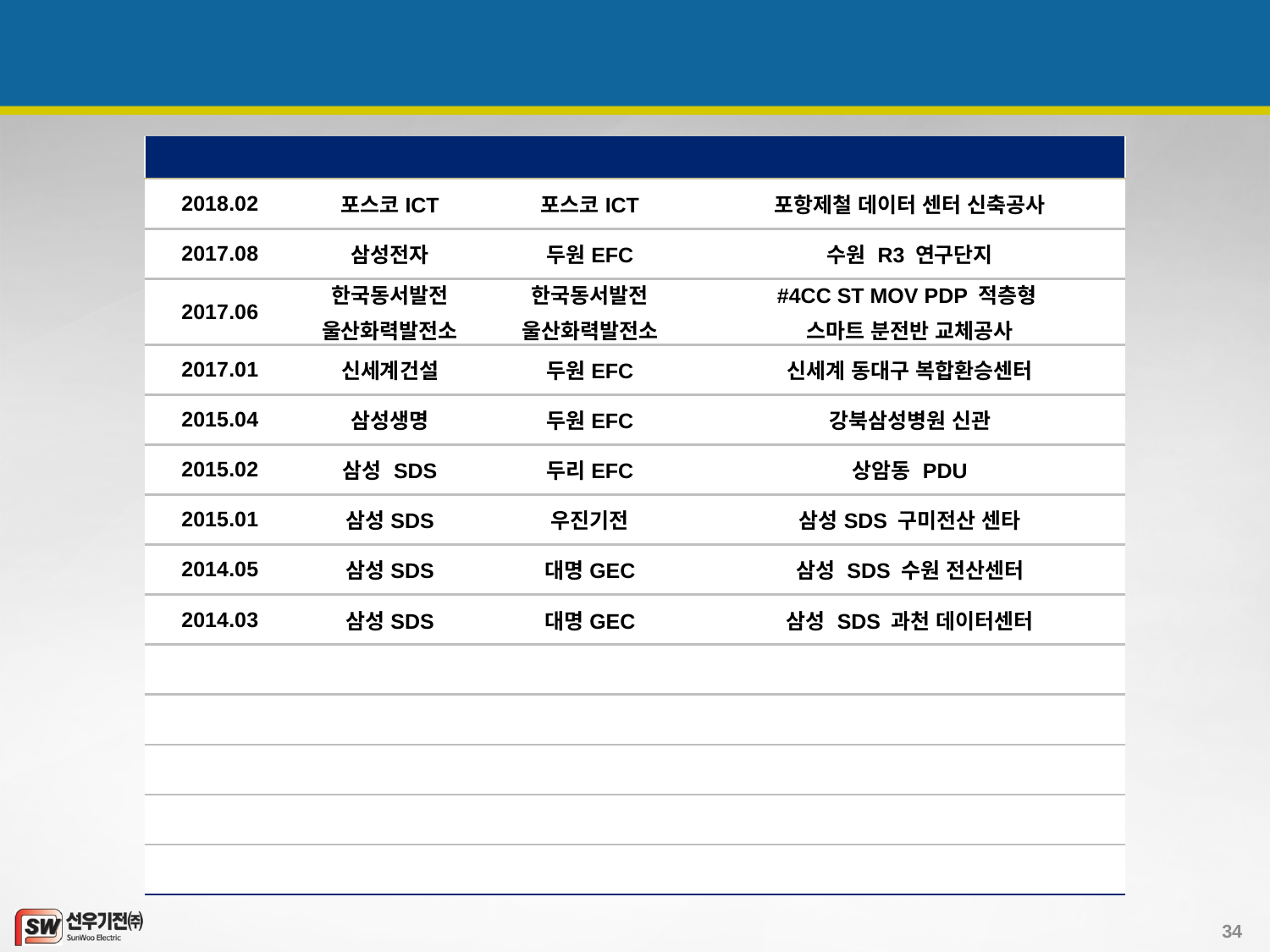

# 4. 상용화 실적
| 납품년도 | 발 주 처 | 공 사 처 | 공 사 명 |
| --- | --- | --- | --- |
| 2018.02 | 포스코ICT | 포스코ICT | 포항제철 데이터 센터 신축공사 |
| 2017.08 | 삼성전자 | 두원EFC | 수원 R3 연구단지 |
| 2017.06 | 한국동서발전 울산화력발전소 | 한국동서발전 울산화력발전소 | #4CC ST MOV PDP 적층형 스마트 분전반 교체공사 |
| 2017.01 | 신세계건설 | 두원EFC | 신세계 동대구 복합환승센터 |
| 2015.04 | 삼성생명 | 두원EFC | 강북삼성병원 신관 |
| 2015.02 | 삼성 SDS | 두리EFC | 상암동 PDU |
| 2015.01 | 삼성SDS | 우진기전 | 삼성SDS 구미전산 센타 |
| 2014.05 | 삼성SDS | 대명GEC | 삼성 SDS 수원 전산센터 |
| 2014.03 | 삼성SDS | 대명GEC | 삼성 SDS 과천 데이터센터 |
|  |  |  |  |
|  |  |  |  |
|  |  |  |  |
|  |  |  |  |
|  |  |  |  |
34